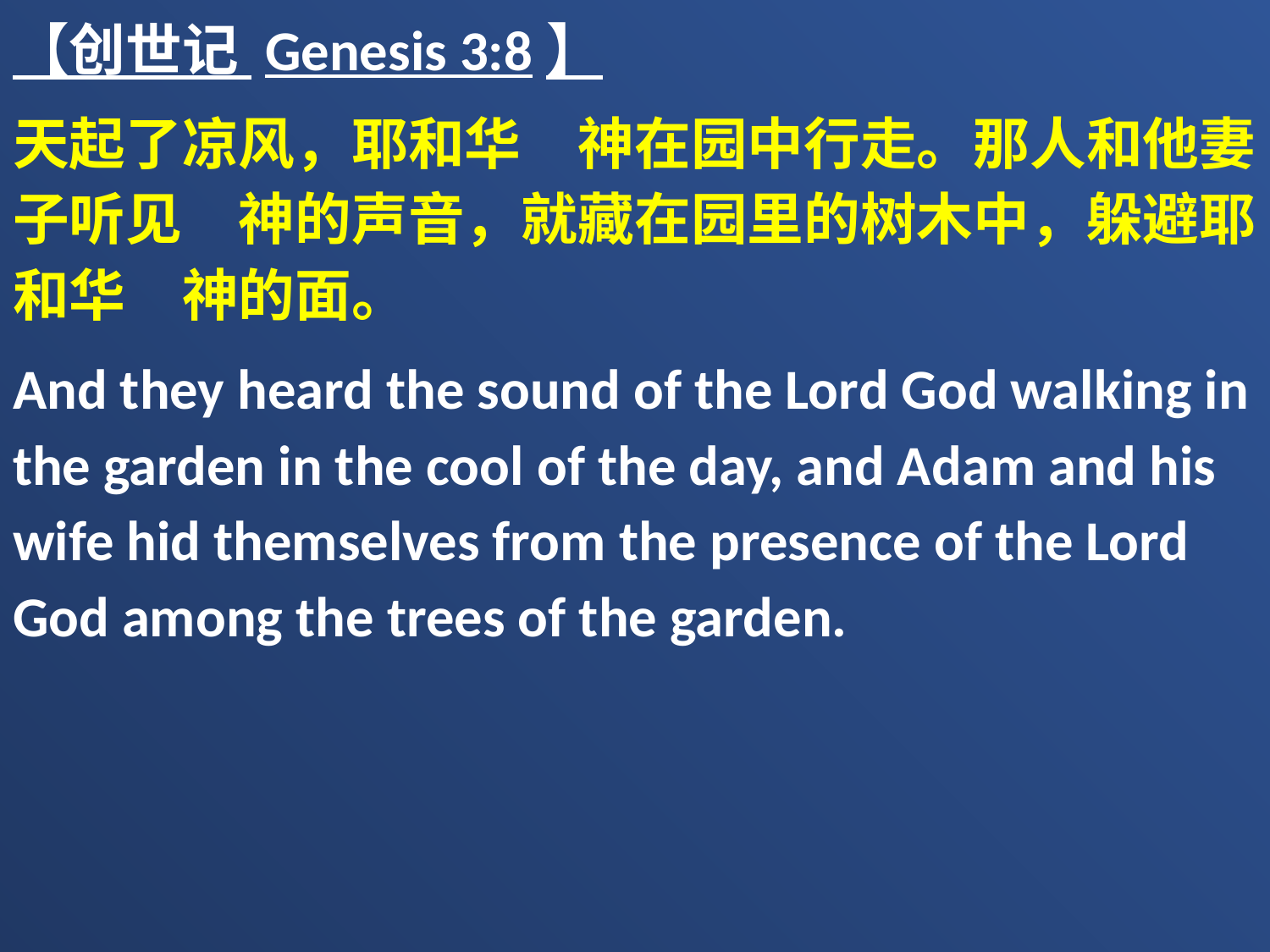

【创世记 Genesis 3:8】
天起了凉风，耶和华　神在园中行走。那人和他妻子听见　神的声音，就藏在园里的树木中，躲避耶和华　神的面。
And they heard the sound of the Lord God walking in the garden in the cool of the day, and Adam and his wife hid themselves from the presence of the Lord God among the trees of the garden.